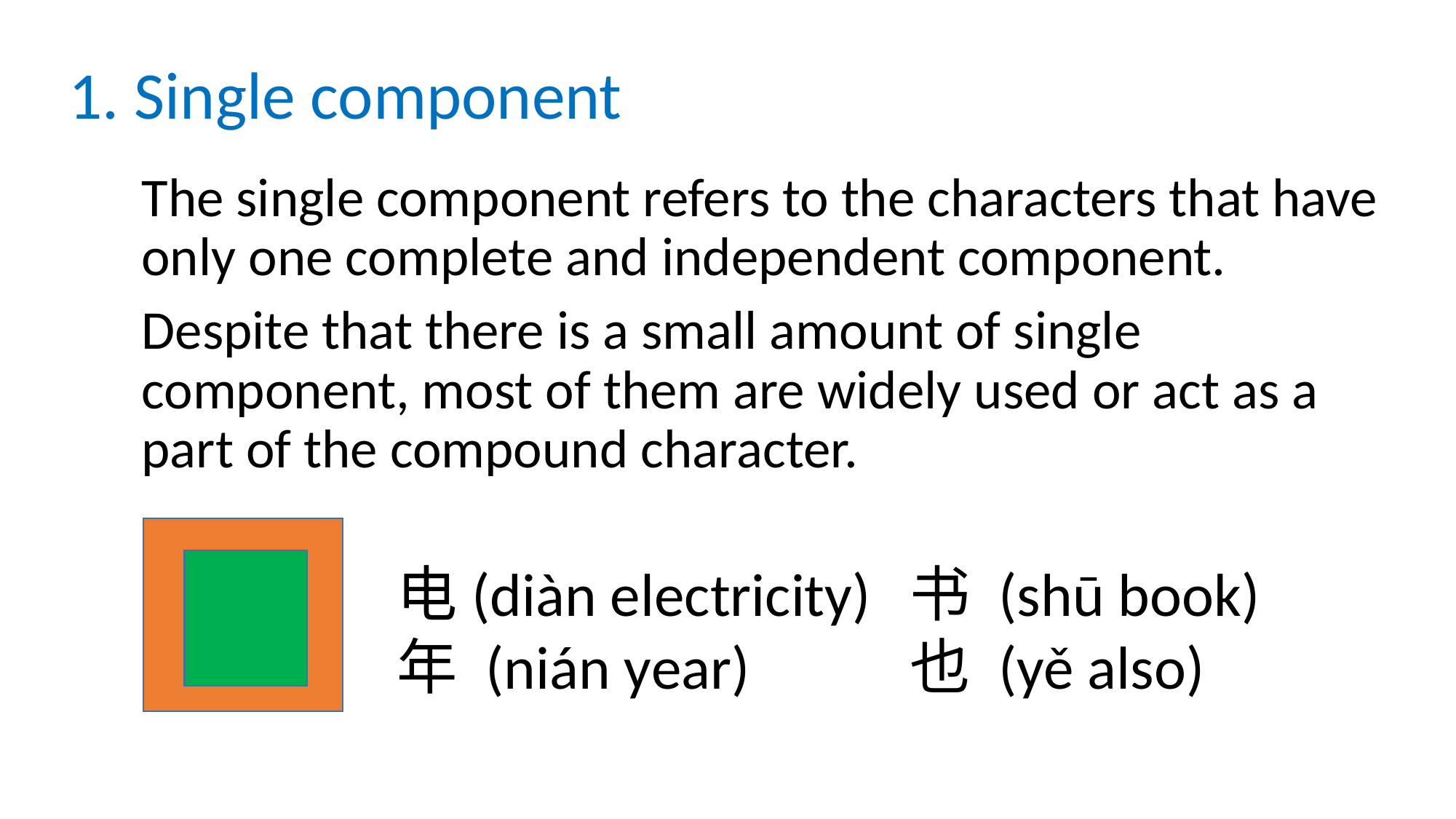

# 1. Single component
The single component refers to the characters that have only one complete and independent component.
Despite that there is a small amount of single component, most of them are widely used or act as a part of the compound character.

电(diàn electricity)
年 (nián year)

书 (shū book)
也 (yě also)